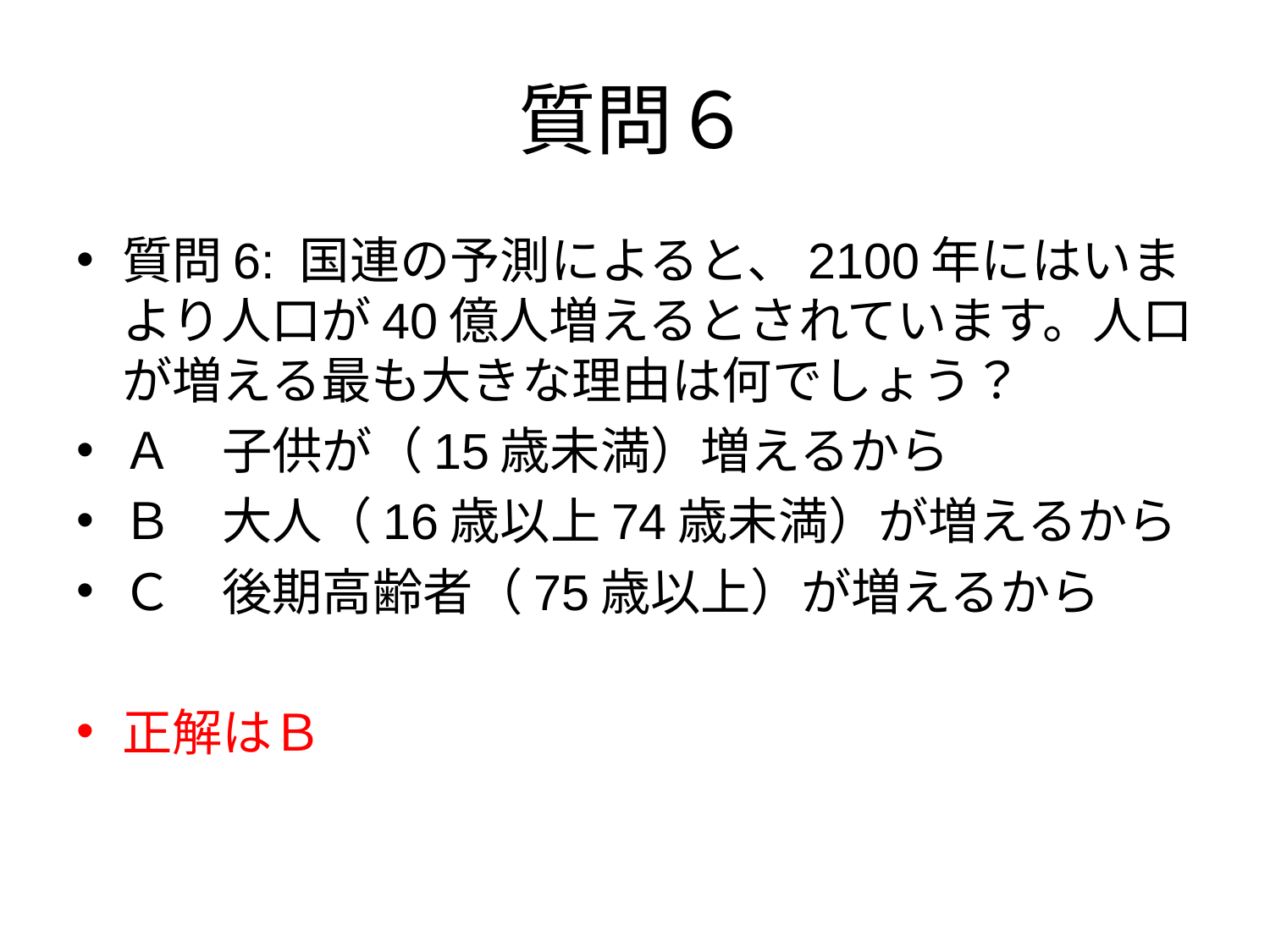

# 質問６
質問6: 国連の予測によると、2100年にはいまより人口が40億人増えるとされています。人口が増える最も大きな理由は何でしょう？
Ａ　子供が（15歳未満）増えるから
Ｂ　大人（16歳以上74歳未満）が増えるから
Ｃ　後期高齢者（75歳以上）が増えるから

正解はＢ